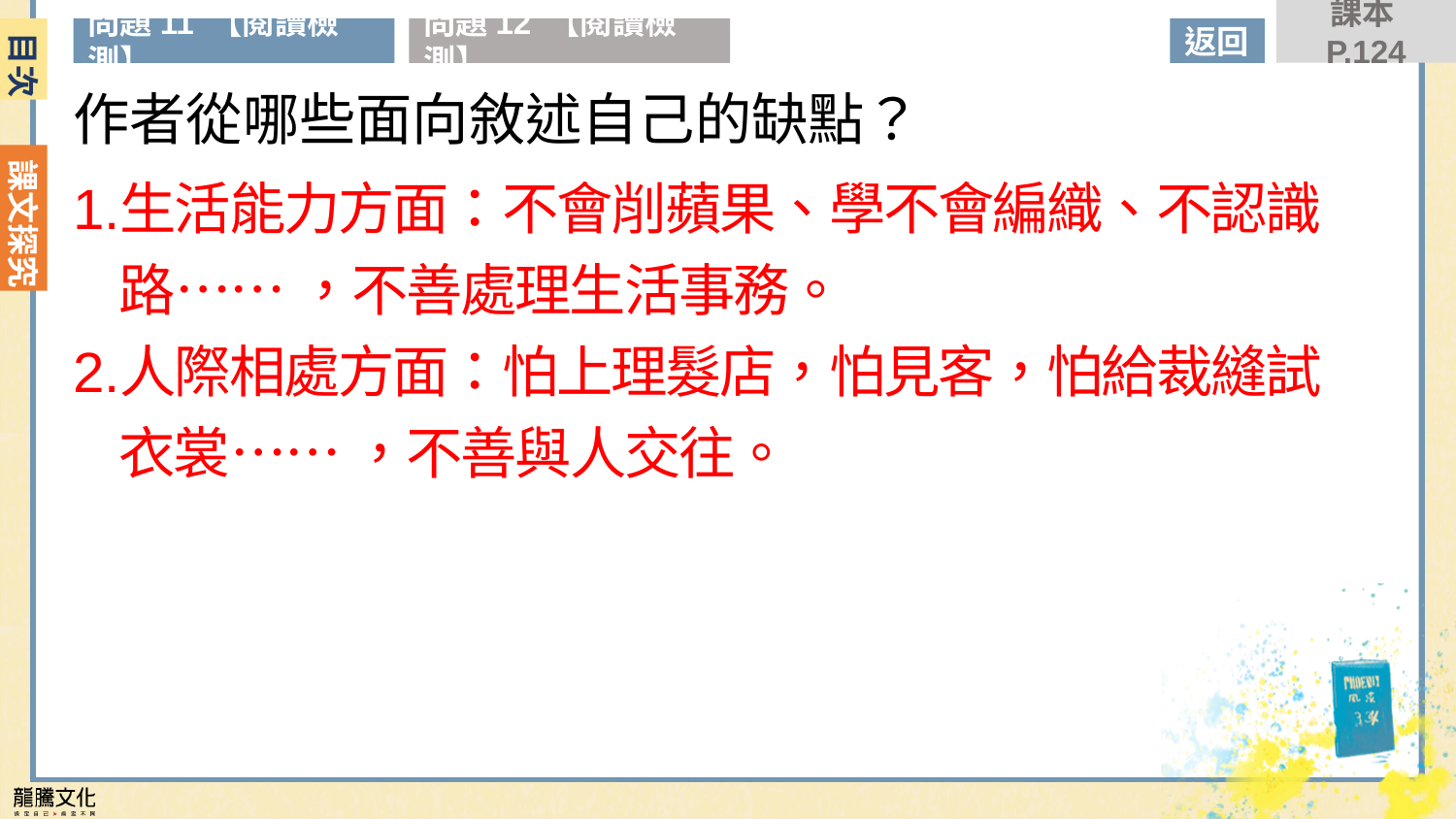

課本P.124
目次
問題11 【閱讀檢測】
問題12 【閱讀檢測】
返回
作者從哪些面向敘述自己的缺點？
生活能力方面：不會削蘋果、學不會編織、不認識路…… ，不善處理生活事務。
人際相處方面：怕上理髮店，怕見客，怕給裁縫試衣裳…… ，不善與人交往。